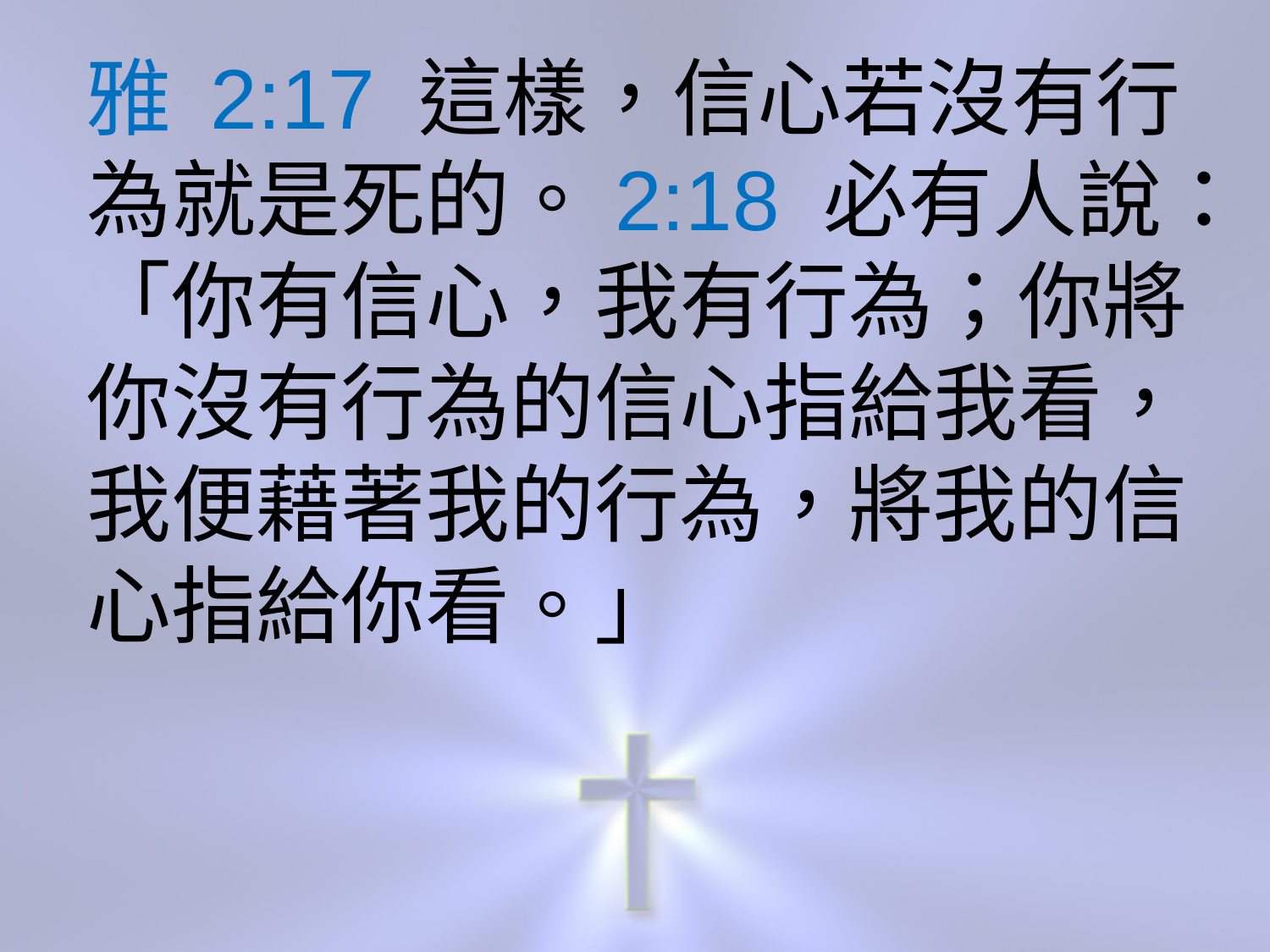

雅 2:17 這樣，信心若沒有行為就是死的。2:18 必有人說：「你有信心，我有行為；你將你沒有行為的信心指給我看，我便藉著我的行為，將我的信心指給你看。」